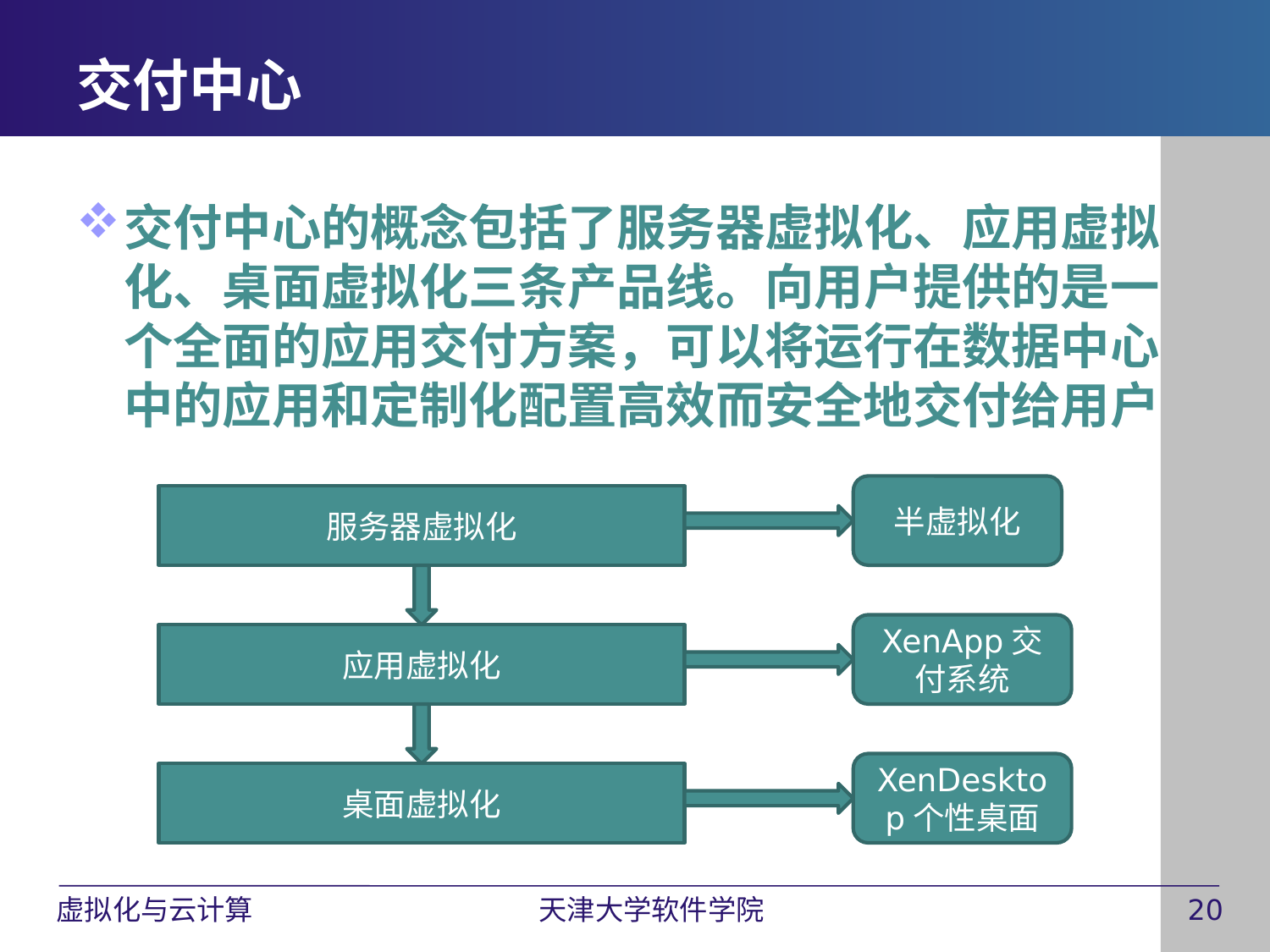

# 交付中心
交付中心的概念包括了服务器虚拟化、应用虚拟化、桌面虚拟化三条产品线。向用户提供的是一个全面的应用交付方案，可以将运行在数据中心中的应用和定制化配置高效而安全地交付给用户
半虚拟化
服务器虚拟化

XenApp交付系统
应用虚拟化

XenDesktop个性桌面
桌面虚拟化